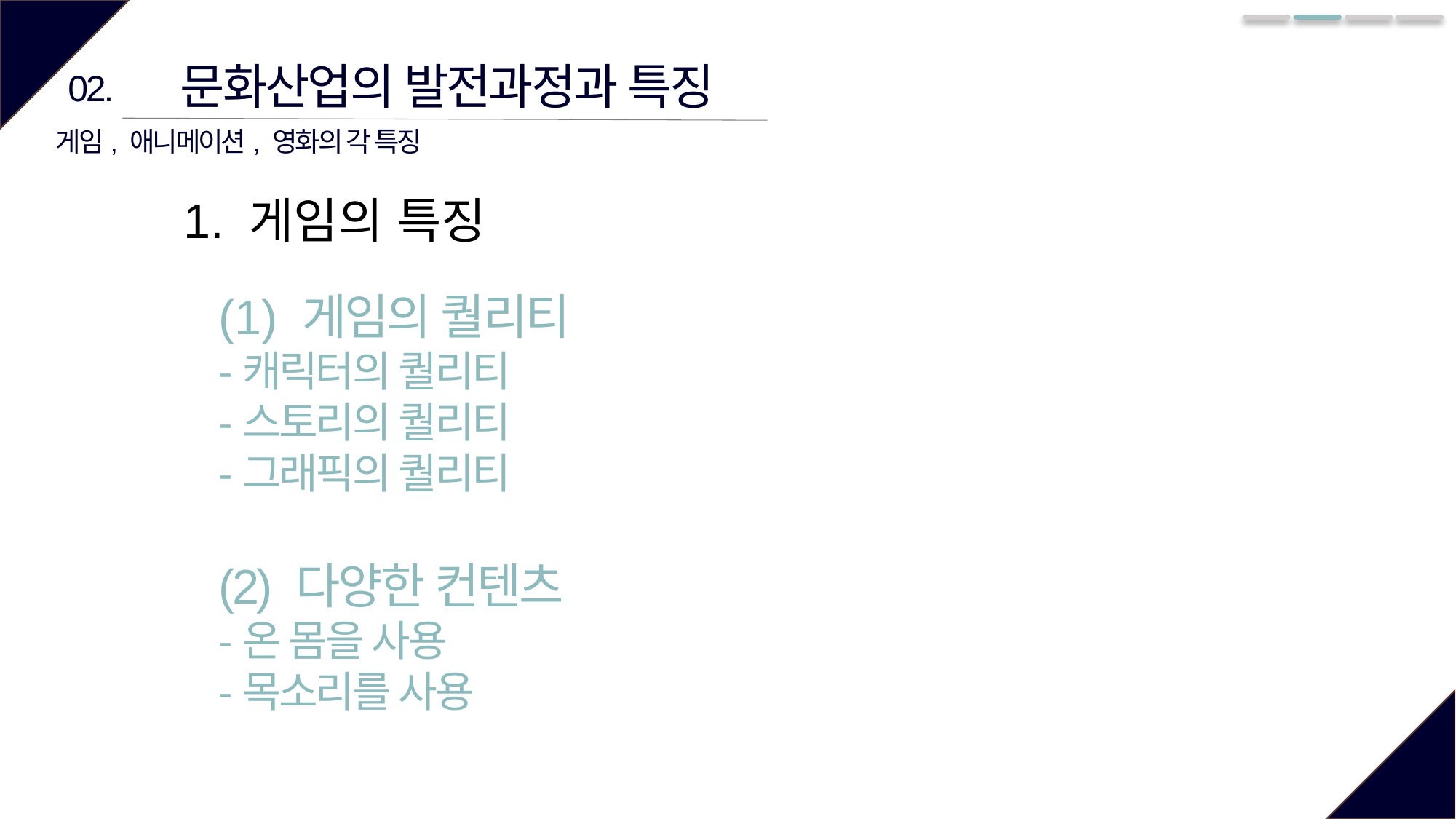

문화산업의 발전과정과 특징
02.
게임, 애니메이션, 영화의 각 특징
1. 게임의 특징
 게임의 퀄리티
-캐릭터의 퀄리티
-스토리의 퀄리티
-그래픽의 퀄리티

(2) 다양한 컨텐츠
-온 몸을 사용
-목소리를 사용